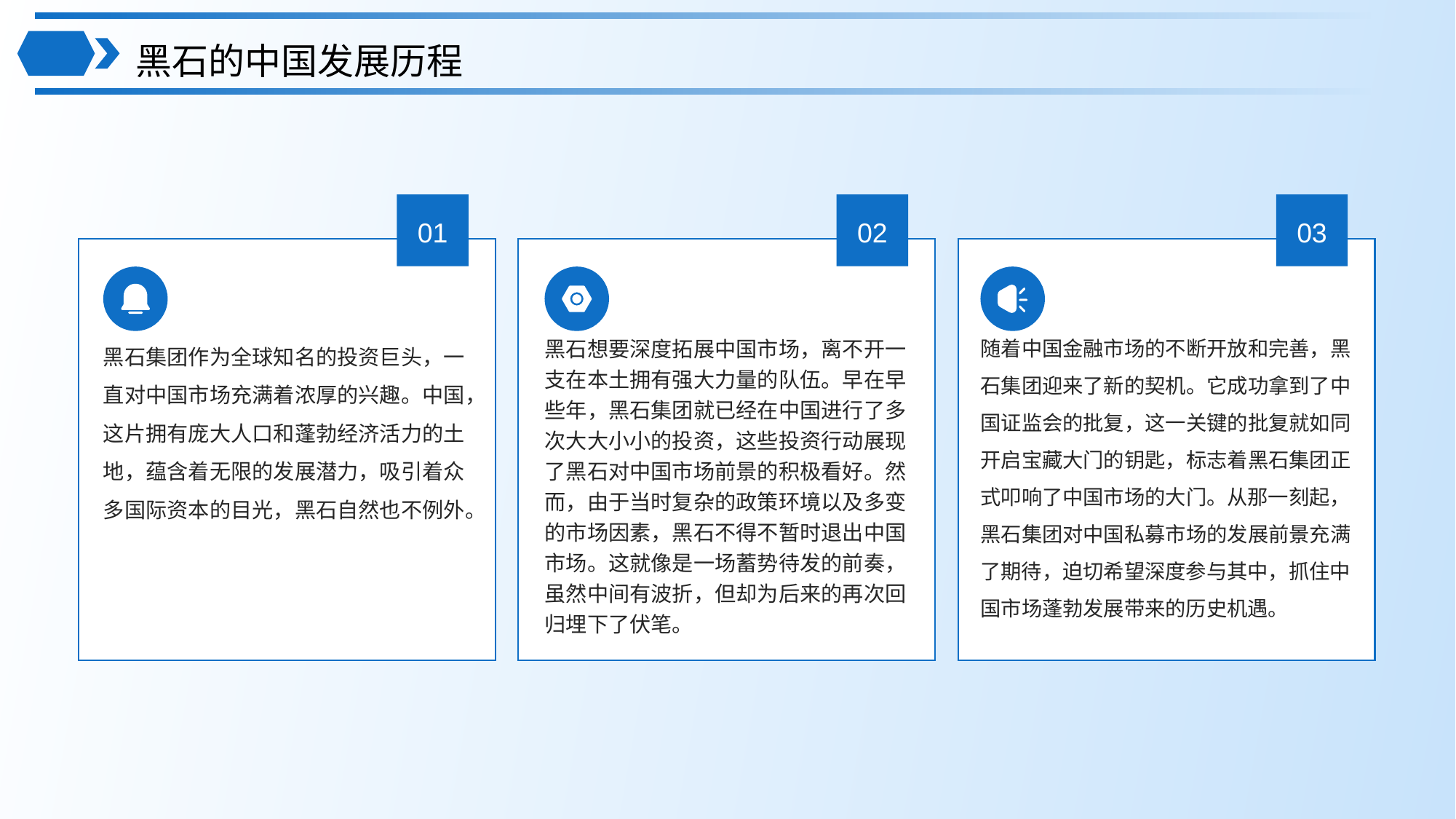

黑石的中国发展历程

01
02
03

随着中国金融市场的不断开放和完善，黑石集团迎来了新的契机。它成功拿到了中国证监会的批复，这一关键的批复就如同开启宝藏大门的钥匙，标志着黑石集团正式叩响了中国市场的大门。从那一刻起，黑石集团对中国私募市场的发展前景充满了期待，迫切希望深度参与其中，抓住中国市场蓬勃发展带来的历史机遇。
黑石集团作为全球知名的投资巨头，一直对中国市场充满着浓厚的兴趣。中国，这片拥有庞大人口和蓬勃经济活力的土地，蕴含着无限的发展潜力，吸引着众多国际资本的目光，黑石自然也不例外。
黑石想要深度拓展中国市场，离不开一支在本土拥有强大力量的队伍。早在早些年，黑石集团就已经在中国进行了多次大大小小的投资，这些投资行动展现了黑石对中国市场前景的积极看好。然而，由于当时复杂的政策环境以及多变的市场因素，黑石不得不暂时退出中国市场。这就像是一场蓄势待发的前奏，虽然中间有波折，但却为后来的再次回归埋下了伏笔。